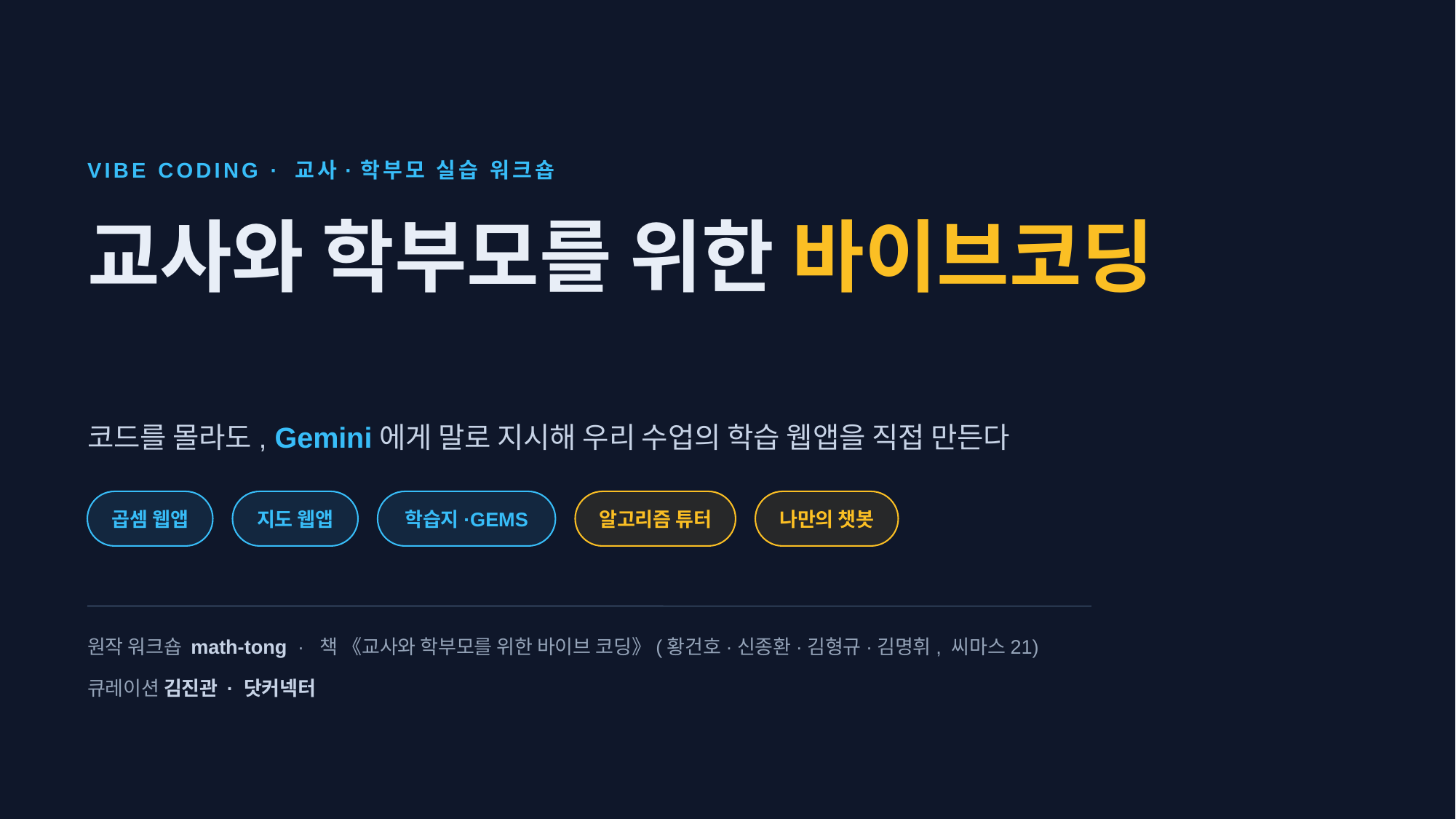

VIBE CODING · 교사·학부모 실습 워크숍
교사와 학부모를 위한 바이브코딩
코드를 몰라도, Gemini에게 말로 지시해 우리 수업의 학습 웹앱을 직접 만든다

곱셈 웹앱

지도 웹앱

학습지·GEMS

알고리즘 튜터

나만의 챗봇

원작 워크숍 math-tong  ·  책 《교사와 학부모를 위한 바이브 코딩》(황건호·신종환·김형규·김명휘, 씨마스21)
큐레이션 김진관 · 닷커넥터